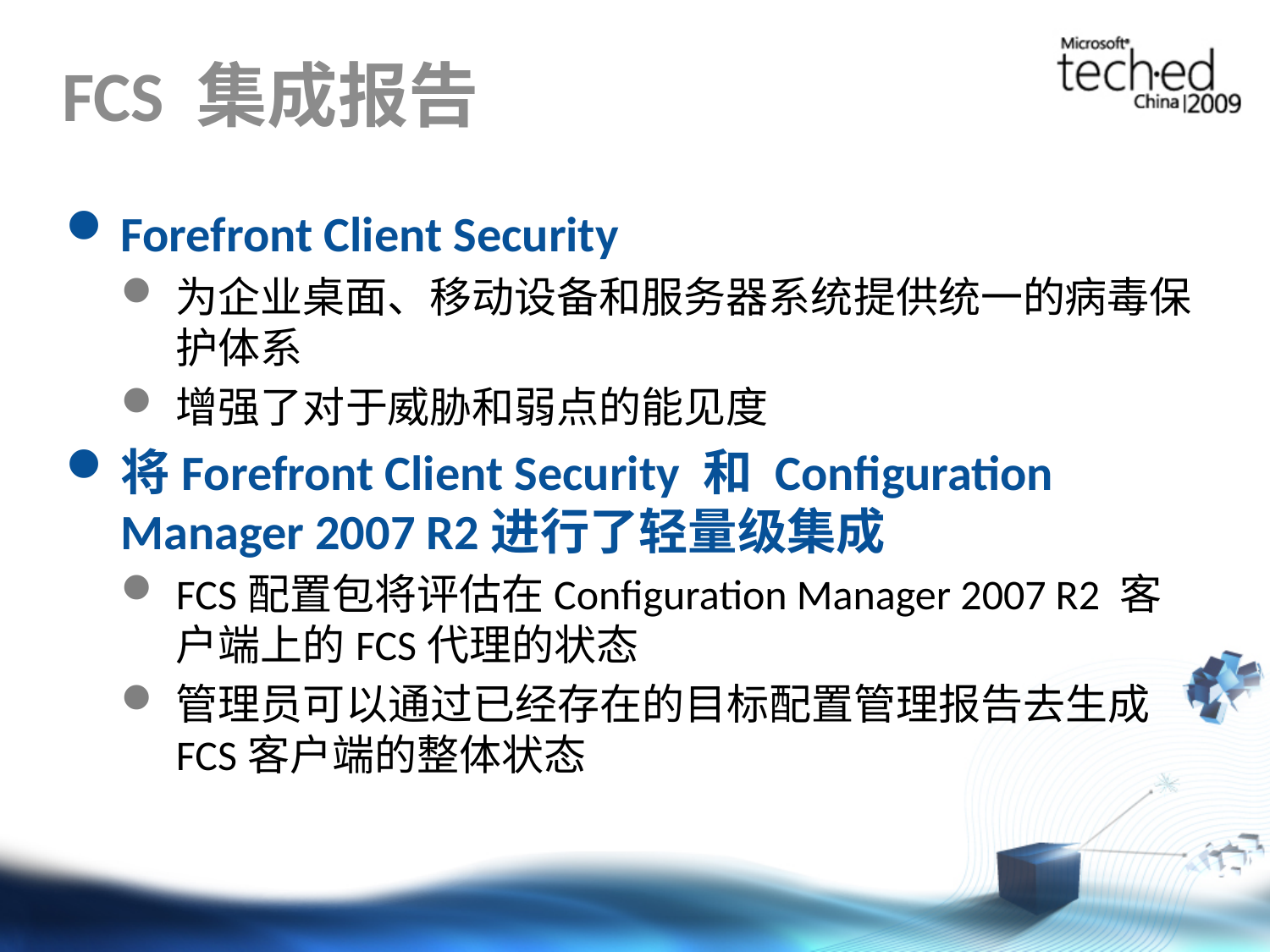

# FCS 集成报告
Forefront Client Security
为企业桌面、移动设备和服务器系统提供统一的病毒保护体系
增强了对于威胁和弱点的能见度
将Forefront Client Security 和 Configuration Manager 2007 R2进行了轻量级集成
FCS配置包将评估在Configuration Manager 2007 R2 客户端上的FCS代理的状态
管理员可以通过已经存在的目标配置管理报告去生成FCS客户端的整体状态